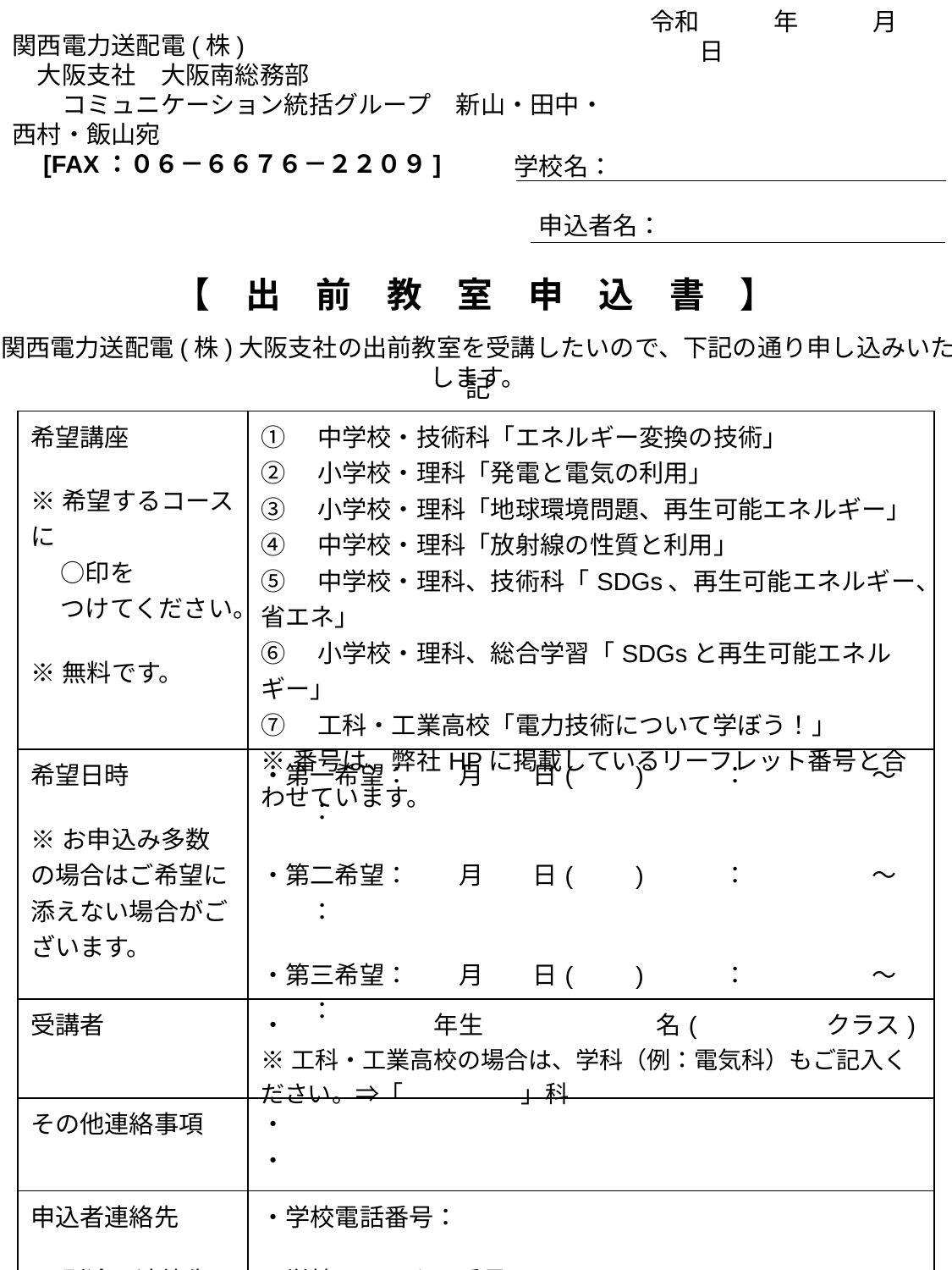

令和　　　年　　　月　　　日
関西電力送配電(株)
　大阪支社　大阪南総務部
　　コミュニケーション統括グループ　新山・田中・西村・飯山宛
　[FAX：０６－６６７６－２２０９]
学校名：

　申込者名：
【　出　前　教　室　申　込　書　】
関西電力送配電(株)大阪支社の出前教室を受講したいので、下記の通り申し込みいたします。
記
| 希望講座 ※希望するコースに 　 ○印を 　 つけてください。 ※無料です。 | ①　中学校・技術科「エネルギー変換の技術」 ②　小学校・理科「発電と電気の利用」 ③　小学校・理科「地球環境問題、再生可能エネルギー」 ④　中学校・理科「放射線の性質と利用」 ⑤　中学校・理科、技術科「SDGs、再生可能エネルギー、省エネ」 ⑥　小学校・理科、総合学習「SDGsと再生可能エネルギー」 ⑦　工科・工業高校「電力技術について学ぼう！」 ※番号は、弊社HPに掲載しているリーフレット番号と合わせています。 |
| --- | --- |
| 希望日時 ※お申込み多数の場合はご希望に添えない場合がございます。 | ・第一希望：　　月　　日(　　)　　　：　　　　　～　　　： ・第二希望：　　月　　日(　　)　　　：　　　　　～　　　： ・第三希望：　　月　　日(　　)　　　：　　　　　～　　　： |
| 受講者 | ・　　　　　　年生　　　　　　　名(　　　　　クラス) ※工科・工業高校の場合は、学科（例：電気科）もご記入ください。⇒「　　　　　」科 |
| その他連絡事項 | ・ ・ |
| 申込者連絡先 ※別途、連絡先に ご連絡させていただきます。 | ・学校電話番号： ・学校ファックス番号： ・学校E-mailアドレス： |